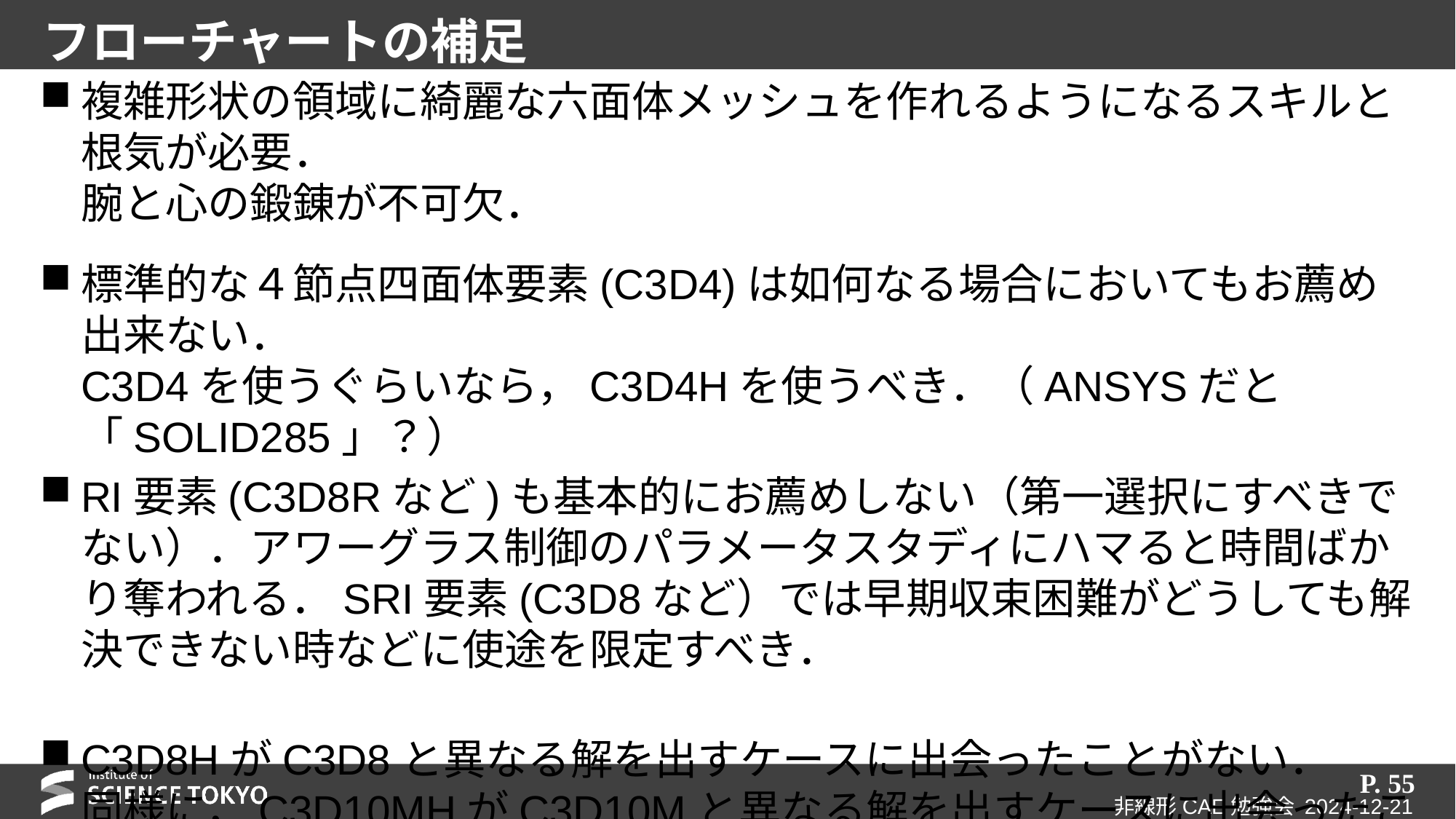

# フローチャートの補足
複雑形状の領域に綺麗な六面体メッシュを作れるようになるスキルと根気が必要．
腕と心の鍛錬が不可欠．

標準的な４節点四面体要素(C3D4)は如何なる場合においてもお薦め出来ない．
C3D4を使うぐらいなら，C3D4Hを使うべき．（ANSYSだと「SOLID285」？）
RI要素(C3D8Rなど)も基本的にお薦めしない（第一選択にすべきでない）．アワーグラス制御のパラメータスタディにハマると時間ばかり奪われる．SRI要素(C3D8など）では早期収束困難がどうしても解決できない時などに使途を限定すべき．

C3D8HがC3D8と異なる解を出すケースに出会ったことがない．
同様に，C3D10MHがC3D10Mと異なる解を出すケースに出会ったことがない．
これらの要素では，末尾のHは有っても無くても変わらないと思われる．
（どなたか，解に違いが出るケースをご存知でしたら教えて下さい．）
P. 55